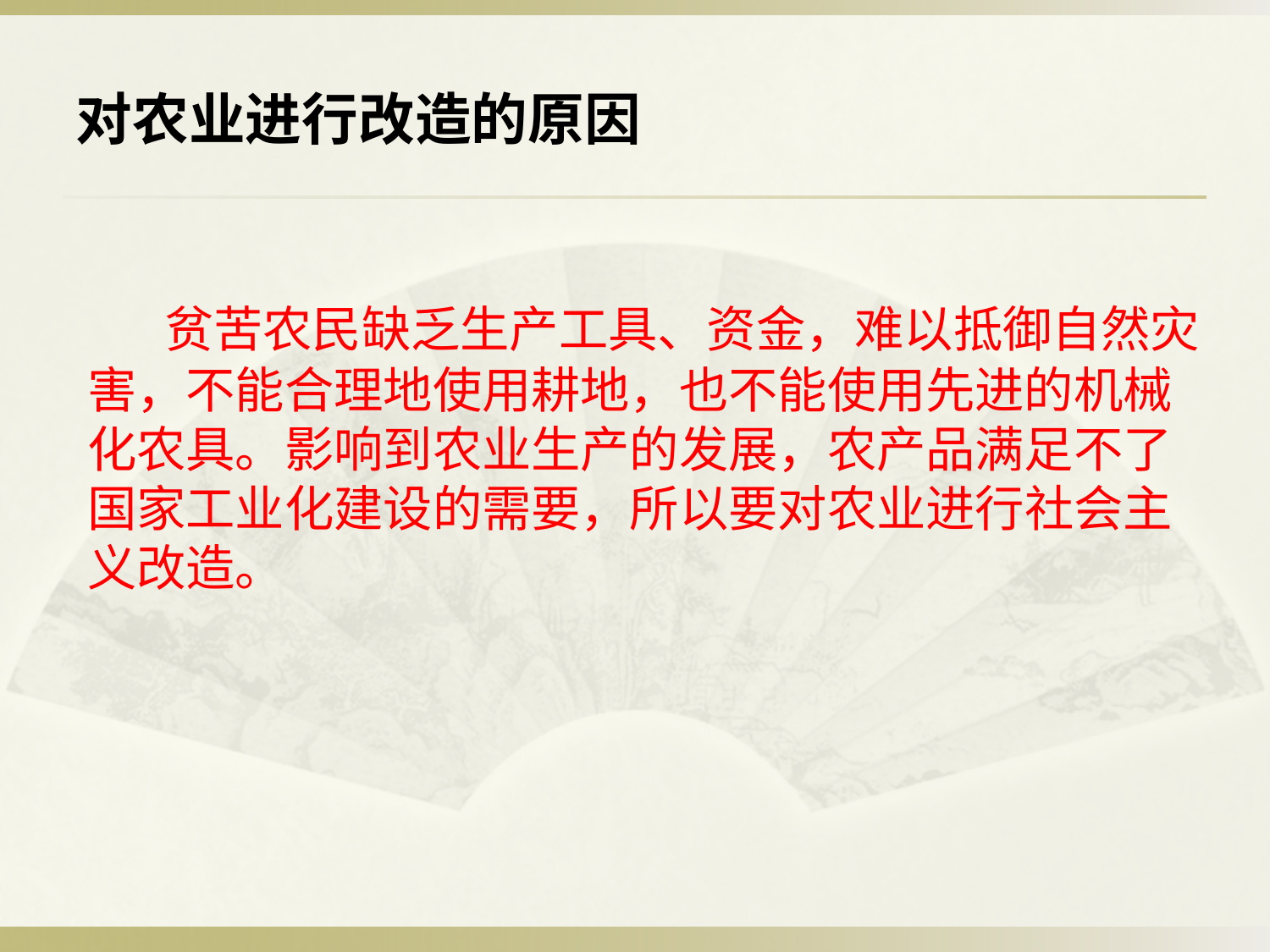

# 对农业进行改造的原因

     贫苦农民缺乏生产工具、资金，难以抵御自然灾害，不能合理地使用耕地，也不能使用先进的机械化农具。影响到农业生产的发展，农产品满足不了国家工业化建设的需要，所以要对农业进行社会主义改造。